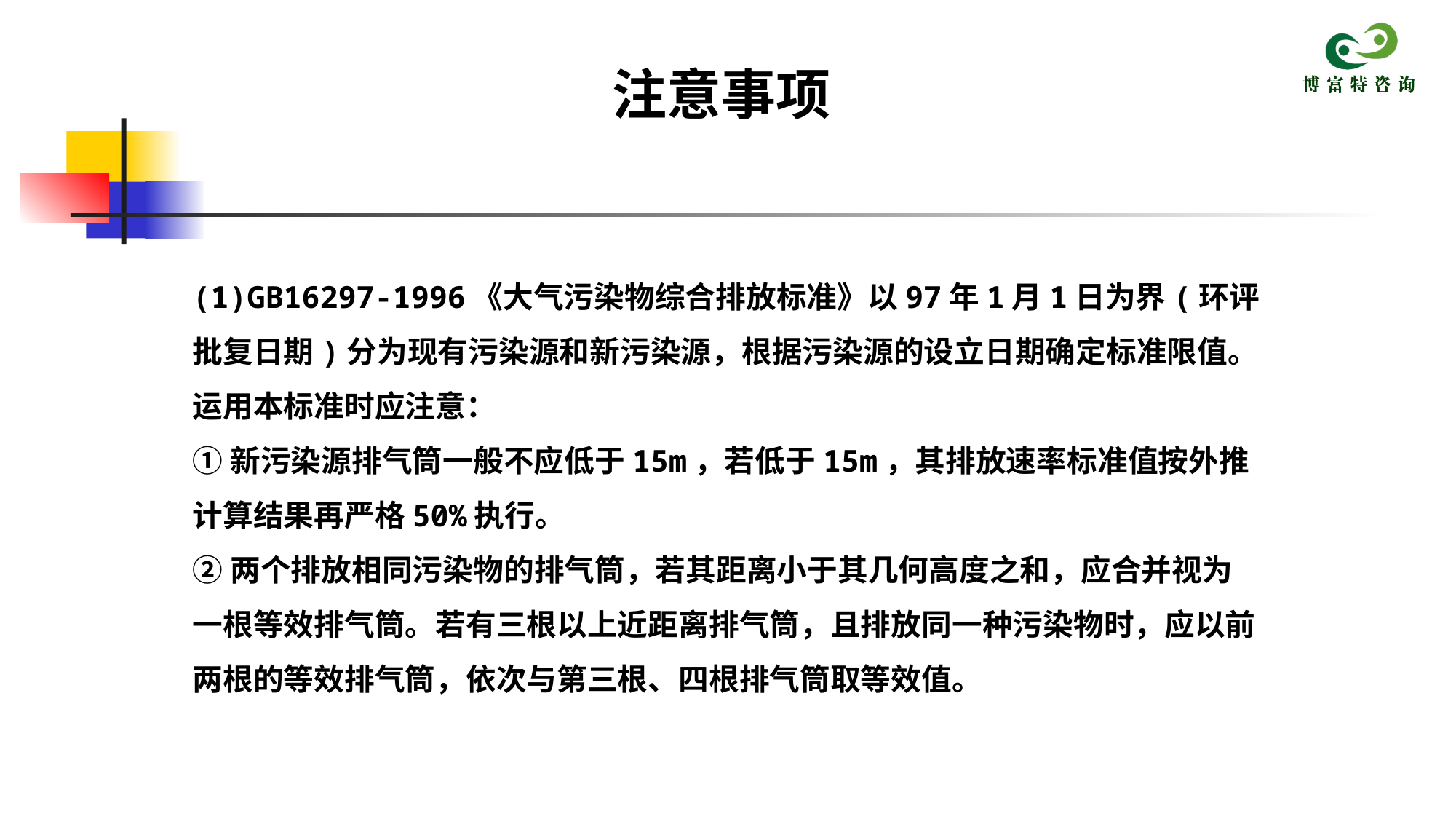

注意事项
(1)GB16297-1996《大气污染物综合排放标准》以97年1月1日为界(环评批复日期)分为现有污染源和新污染源，根据污染源的设立日期确定标准限值。运用本标准时应注意：
①新污染源排气筒一般不应低于15m，若低于15m，其排放速率标准值按外推计算结果再严格50%执行。
②两个排放相同污染物的排气筒，若其距离小于其几何高度之和，应合并视为一根等效排气筒。若有三根以上近距离排气筒，且排放同一种污染物时，应以前两根的等效排气筒，依次与第三根、四根排气筒取等效值。